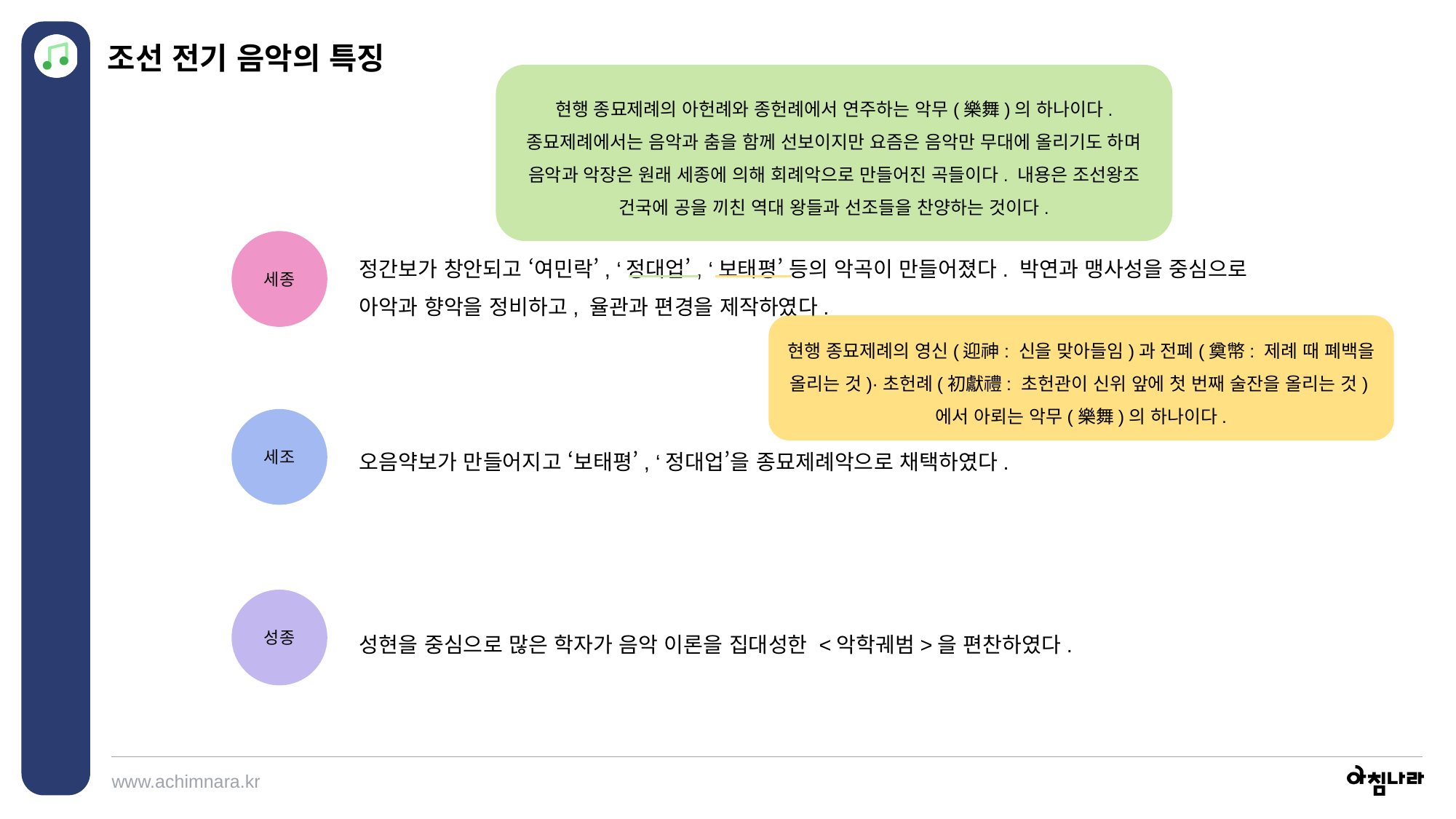

조선 전기 음악의 특징
현행 종묘제례의 아헌례와 종헌례에서 연주하는 악무(樂舞)의 하나이다. 종묘제례에서는 음악과 춤을 함께 선보이지만 요즘은 음악만 무대에 올리기도 하며 음악과 악장은 원래 세종에 의해 회례악으로 만들어진 곡들이다. 내용은 조선왕조 건국에 공을 끼친 역대 왕들과 선조들을 찬양하는 것이다.

세종
정간보가 창안되고 ‘여민락’, ‘정대업’, ‘보태평’ 등의 악곡이 만들어졌다. 박연과 맹사성을 중심으로 아악과 향악을 정비하고, 율관과 편경을 제작하였다.
현행 종묘제례의 영신(迎神: 신을 맞아들임)과 전폐(奠幣: 제례 때 폐백을 올리는 것)·초헌례(初獻禮: 초헌관이 신위 앞에 첫 번째 술잔을 올리는 것)에서 아뢰는 악무(樂舞)의 하나이다.

오음약보가 만들어지고 ‘보태평’, ‘정대업’을 종묘제례악으로 채택하였다.
세조

성현을 중심으로 많은 학자가 음악 이론을 집대성한 <악학궤범>을 편찬하였다.
성종